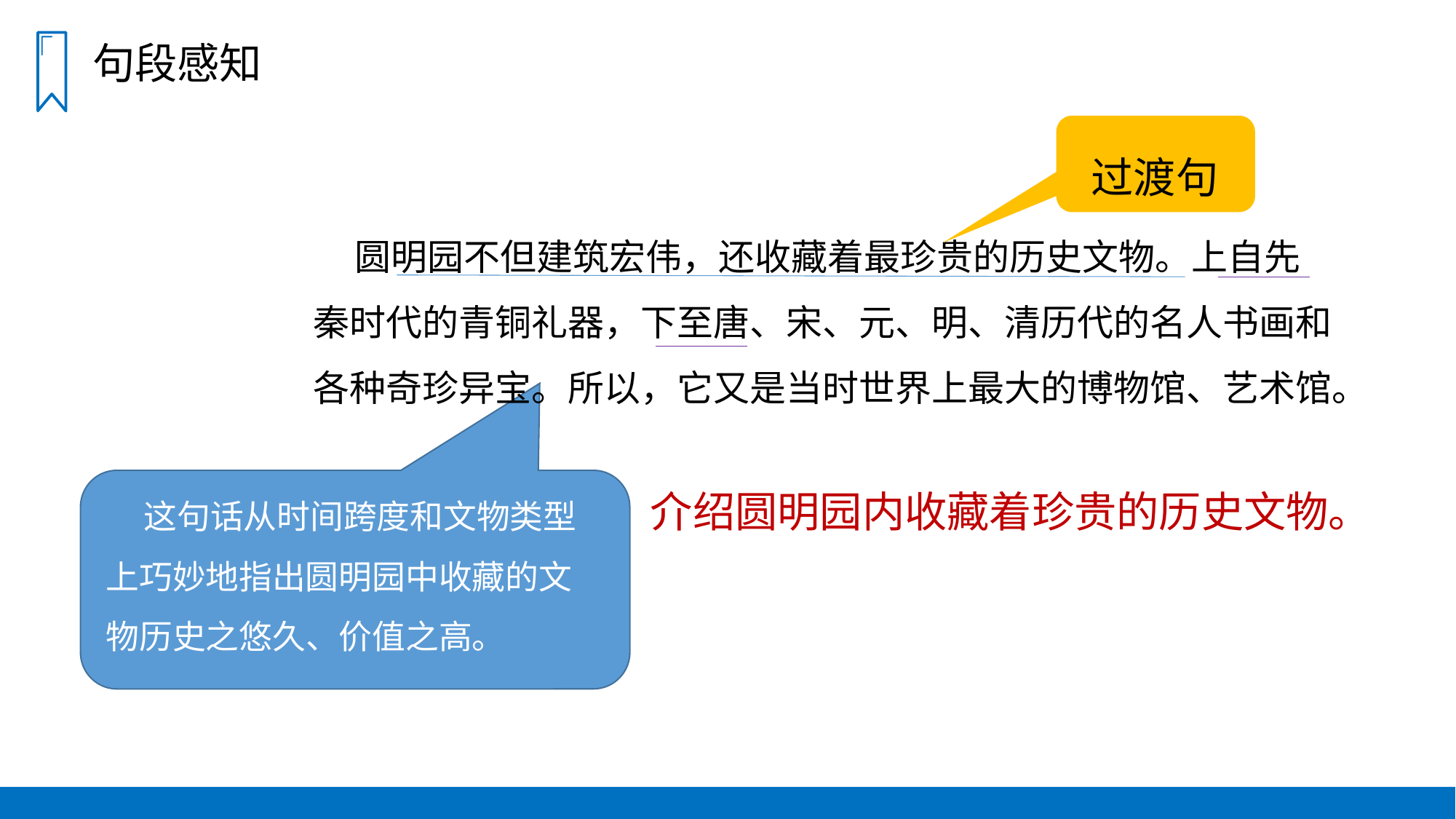

句段感知
 过渡句
    圆明园不但建筑宏伟，还收藏着最珍贵的历史文物。上自先秦时代的青铜礼器，下至唐、宋、元、明、清历代的名人书画和各种奇珍异宝。所以，它又是当时世界上最大的博物馆、艺术馆。
 介绍圆明园内收藏着珍贵的历史文物。

    这句话从时间跨度和文物类型上巧妙地指出圆明园中收藏的文物历史之悠久、价值之高。